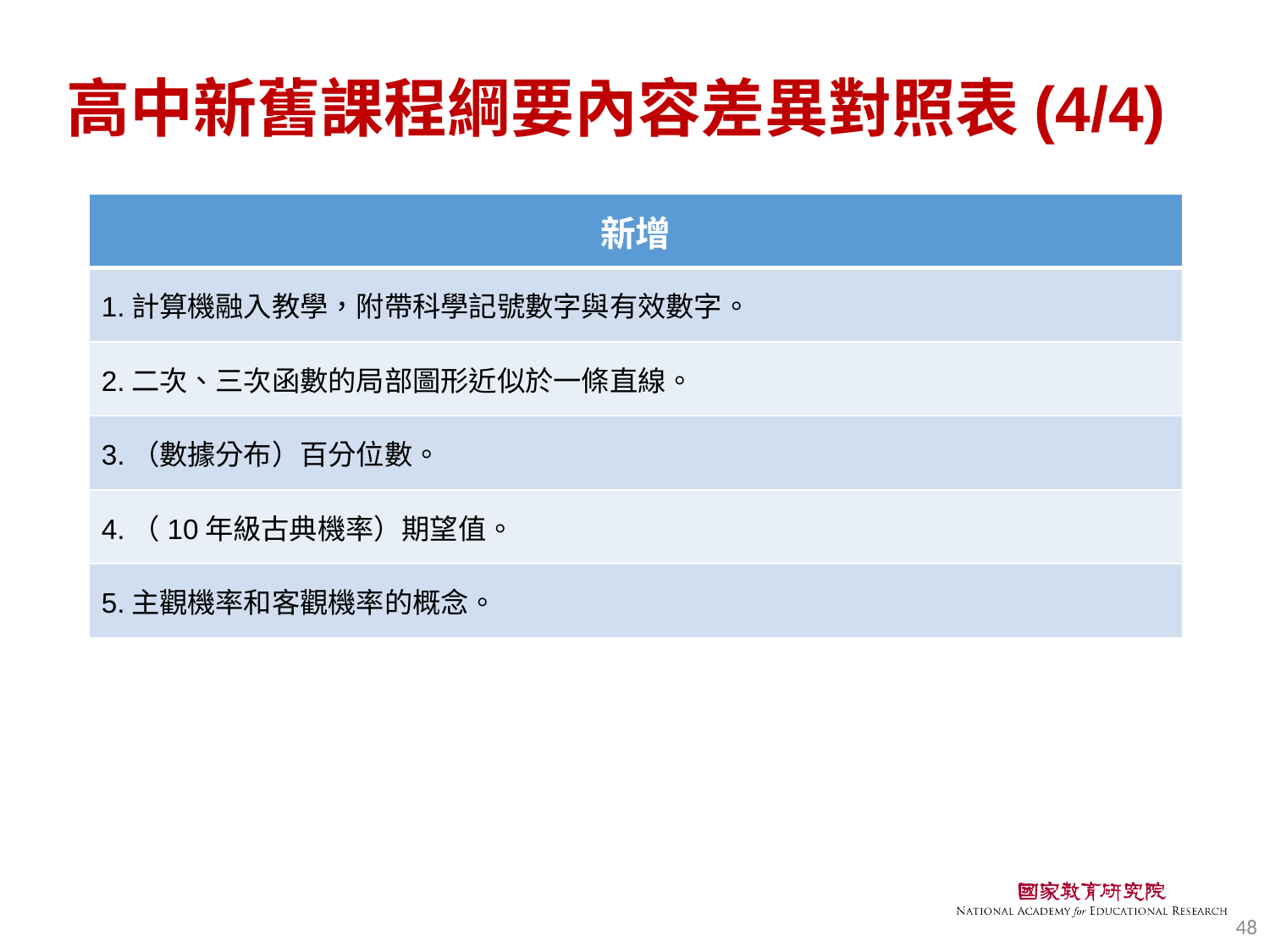

高中新舊課程綱要內容差異對照表(4/4)
| 新增 |
| --- |
| 1.計算機融入教學，附帶科學記號數字與有效數字。 |
| 2.二次、三次函數的局部圖形近似於一條直線。 |
| 3.（數據分布）百分位數。 |
| 4.（10年級古典機率）期望值。 |
| 5.主觀機率和客觀機率的概念。 |
48